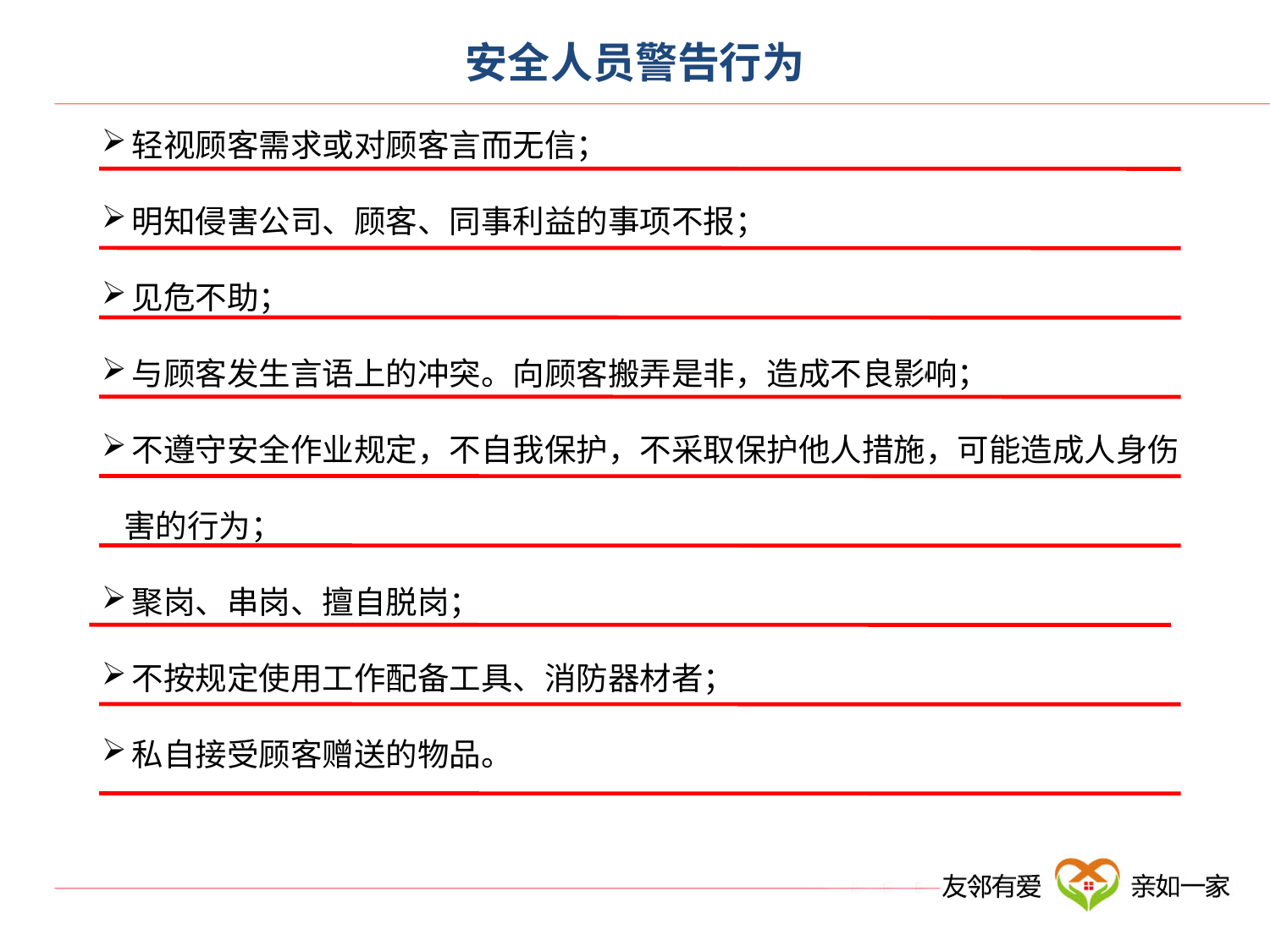

# 安全人员警告行为
轻视顾客需求或对顾客言而无信；

明知侵害公司、顾客、同事利益的事项不报；

见危不助；

与顾客发生言语上的冲突。向顾客搬弄是非，造成不良影响；

不遵守安全作业规定，不自我保护，不采取保护他人措施，可能造成人身伤

  害的行为；

聚岗、串岗、擅自脱岗；

不按规定使用工作配备工具、消防器材者；

私自接受顾客赠送的物品。